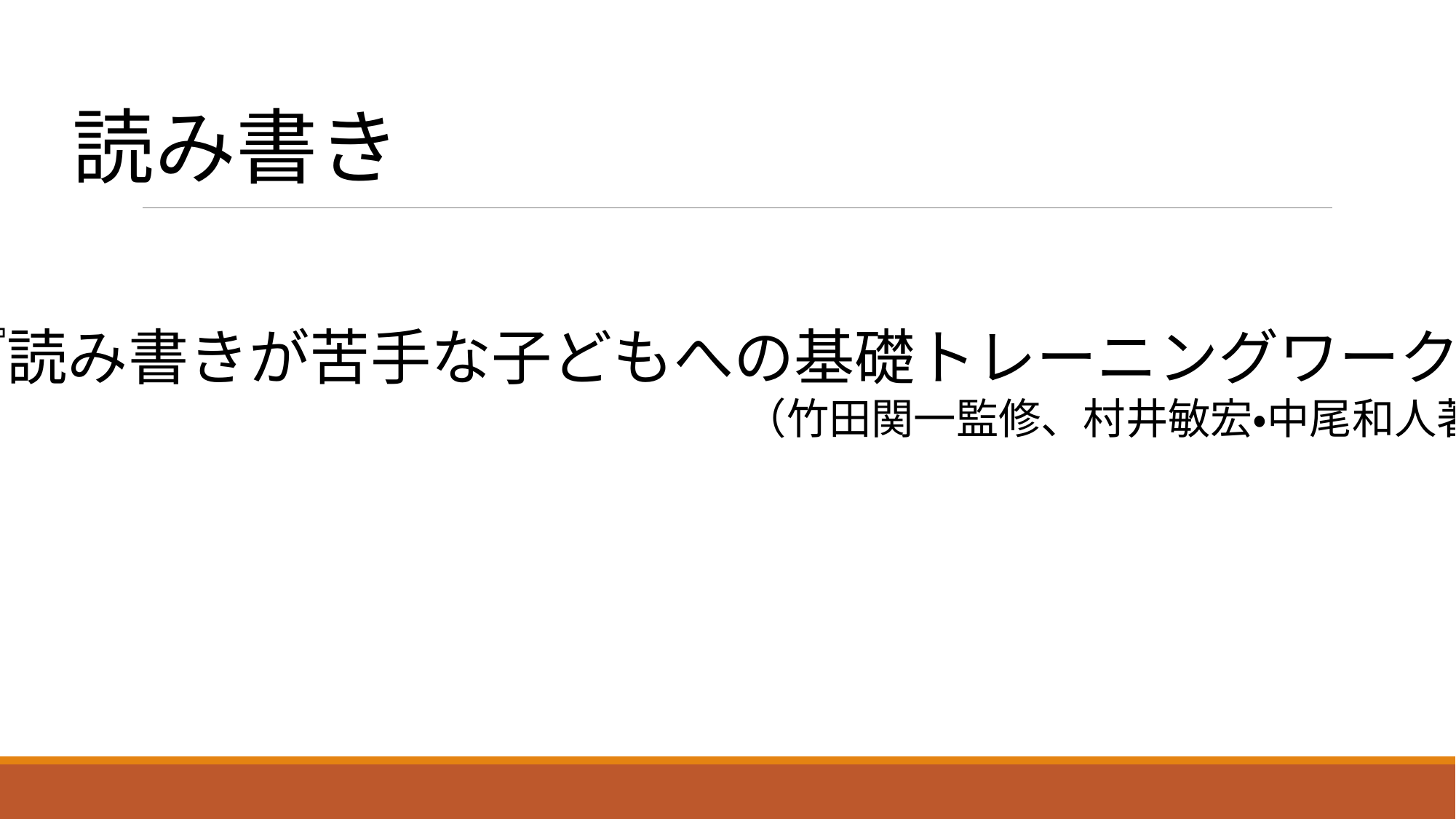

読み書き
『読み書きが苦手な子どもへの基礎トレーニングワーク』
（竹田関一監修、村井敏宏・中尾和人著）